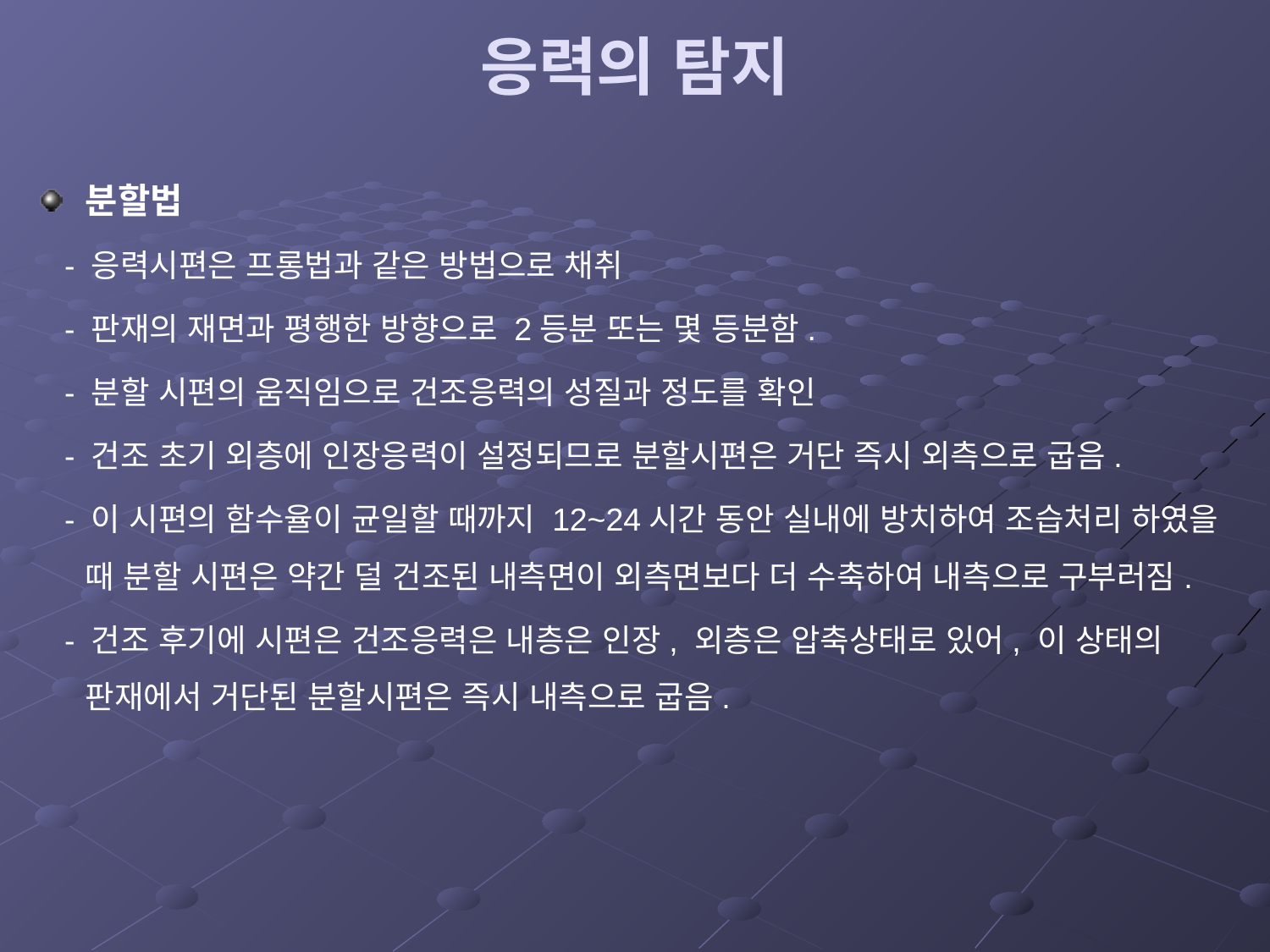

# 응력의 탐지
분할법
   - 응력시편은 프롱법과 같은 방법으로 채취
   - 판재의 재면과 평행한 방향으로 2등분 또는 몇 등분함.
   - 분할 시편의 움직임으로 건조응력의 성질과 정도를 확인
   - 건조 초기 외층에 인장응력이 설정되므로 분할시편은 거단 즉시 외측으로 굽음.
   - 이 시편의 함수율이 균일할 때까지 12~24시간 동안 실내에 방치하여 조습처리 하였을 때 분할 시편은 약간 덜 건조된 내측면이 외측면보다 더 수축하여 내측으로 구부러짐.
   - 건조 후기에 시편은 건조응력은 내층은 인장, 외층은 압축상태로 있어, 이 상태의 판재에서 거단된 분할시편은 즉시 내측으로 굽음.